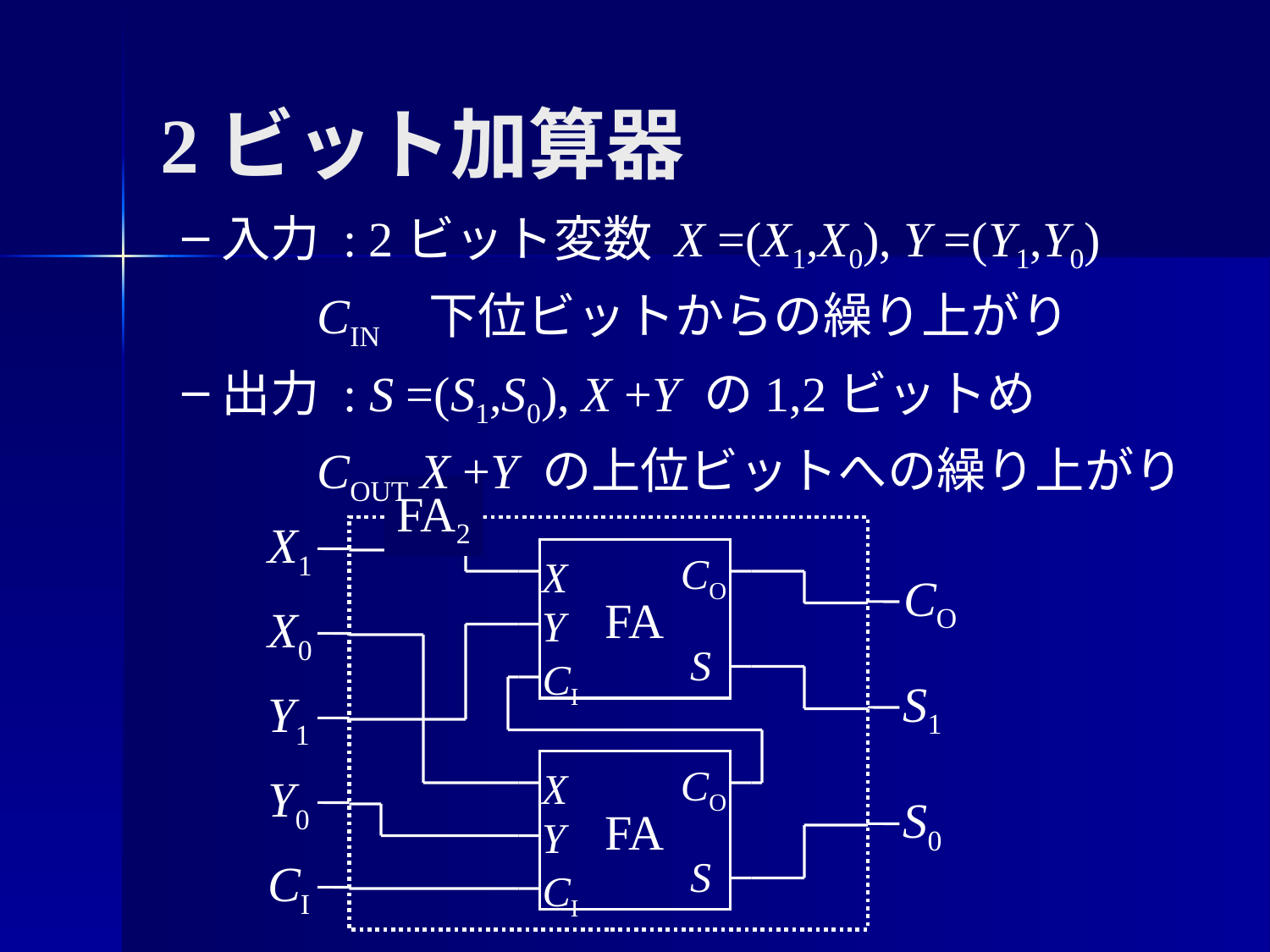

# 2ビット加算器
入力 : 2ビット変数 X =(X1,X0), Y =(Y1,Y0)
           CIN   下位ビットからの繰り上がり
出力 : S =(S1,S0), X +Y の1,2ビットめ
           COUT X +Y の上位ビットへの繰り上がり
FA2
X1

CO
X0

S1
Y1

Y0
S0

CI

FA
CO
X

Y

S
CI

FA
CO
X

Y

S
CI